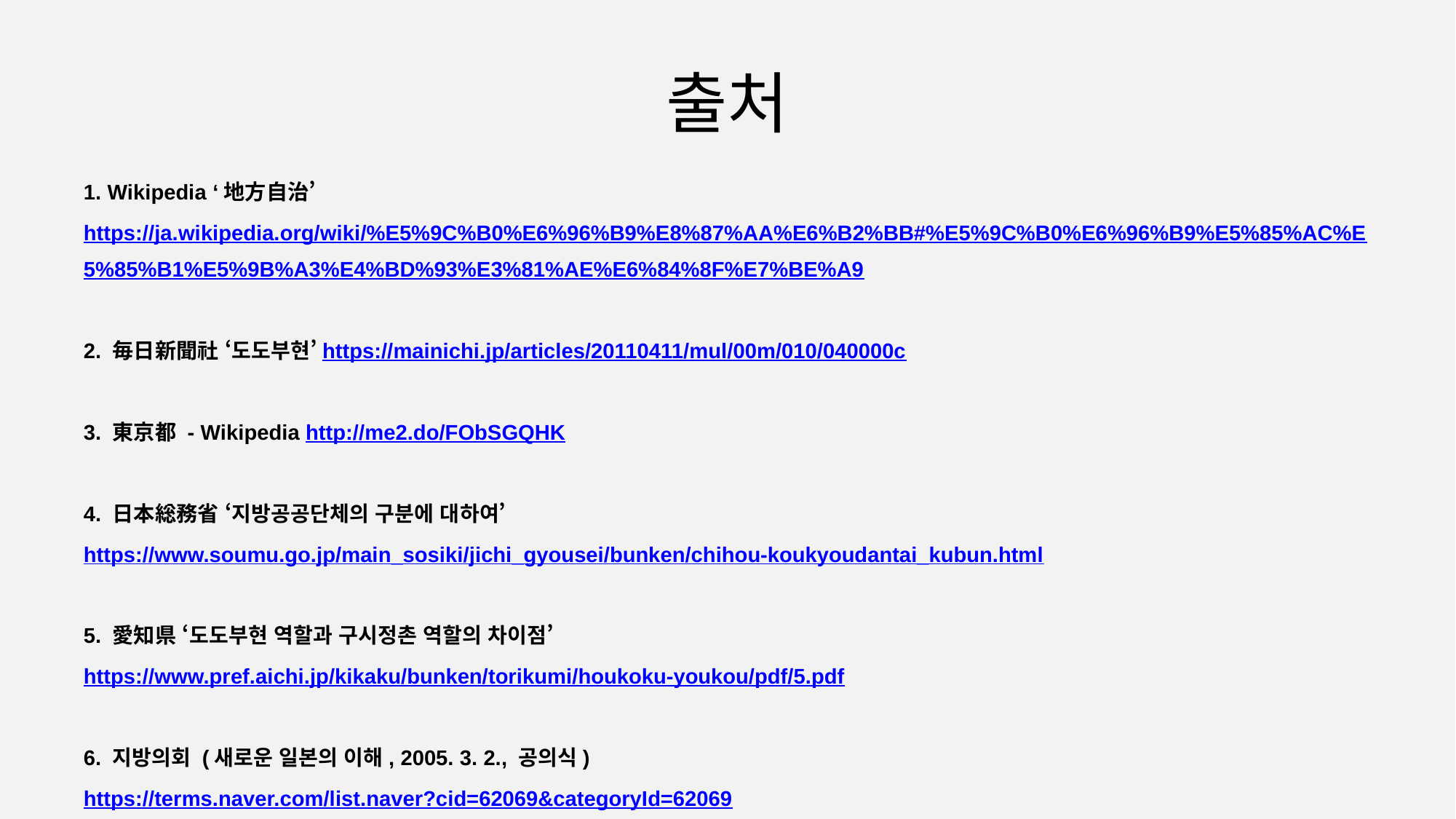

# 출처
1. Wikipedia ‘地方自治’ https://ja.wikipedia.org/wiki/%E5%9C%B0%E6%96%B9%E8%87%AA%E6%B2%BB#%E5%9C%B0%E6%96%B9%E5%85%AC%E5%85%B1%E5%9B%A3%E4%BD%93%E3%81%AE%E6%84%8F%E7%BE%A9

2. 毎日新聞社 ‘도도부현’https://mainichi.jp/articles/20110411/mul/00m/010/040000c

3. 東京都 - Wikipedia http://me2.do/FObSGQHK

4. 日本総務省 ‘지방공공단체의 구분에 대하여’https://www.soumu.go.jp/main_sosiki/jichi_gyousei/bunken/chihou-koukyoudantai_kubun.html

5. 愛知県 ‘도도부현 역할과 구시정촌 역할의 차이점’
https://www.pref.aichi.jp/kikaku/bunken/torikumi/houkoku-youkou/pdf/5.pdf

6. 지방의회 (새로운 일본의 이해, 2005. 3. 2., 공의식)
https://terms.naver.com/list.naver?cid=62069&categoryId=62069